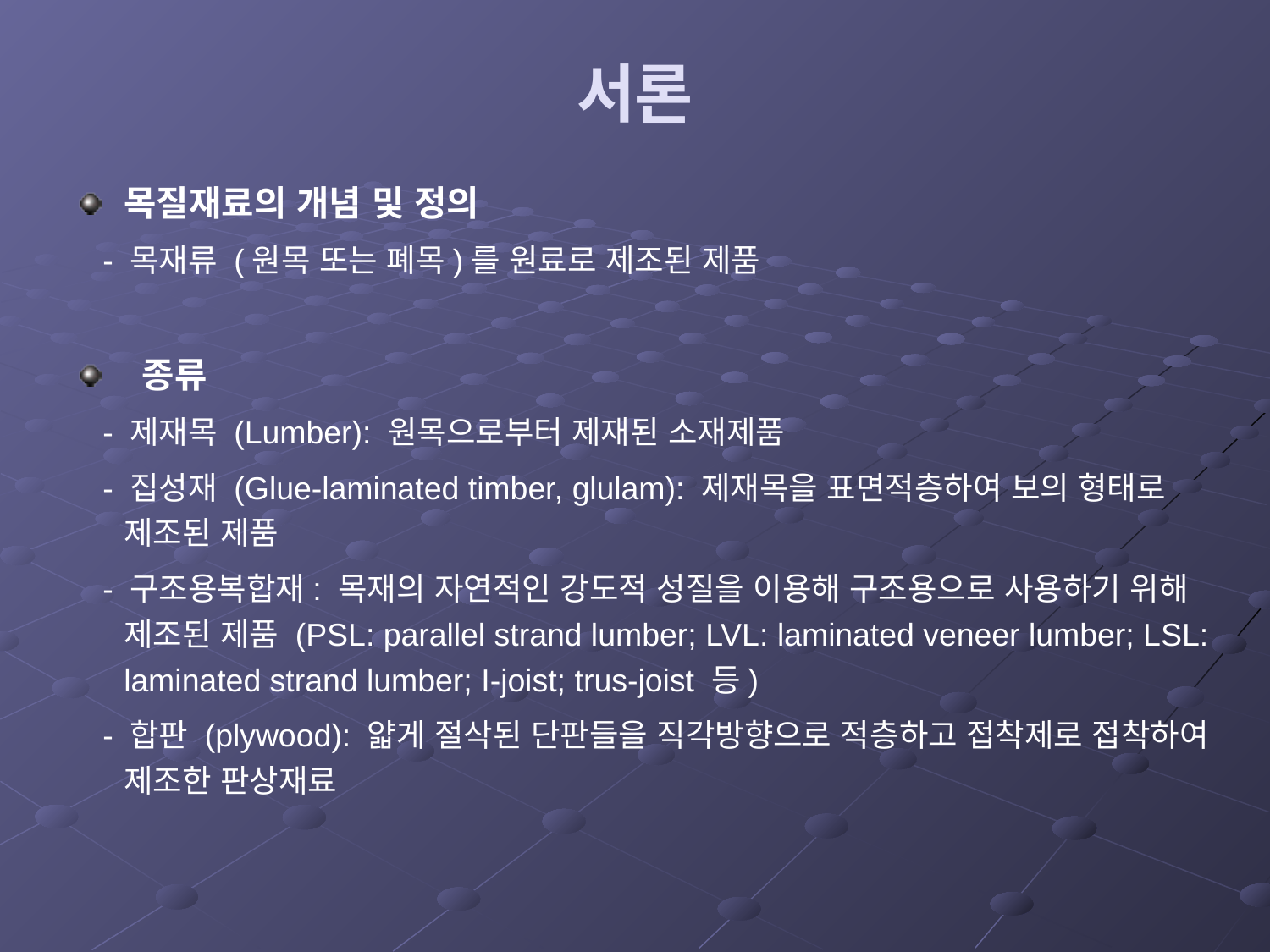

# 서론
목질재료의 개념 및 정의
   - 목재류 (원목 또는 폐목)를 원료로 제조된 제품

 종류
   - 제재목 (Lumber): 원목으로부터 제재된 소재제품
   - 집성재 (Glue-laminated timber, glulam): 제재목을 표면적층하여 보의 형태로 제조된 제품
   - 구조용복합재: 목재의 자연적인 강도적 성질을 이용해 구조용으로 사용하기 위해 제조된 제품 (PSL: parallel strand lumber; LVL: laminated veneer lumber; LSL: laminated strand lumber; I-joist; trus-joist 등)
   - 합판 (plywood): 얇게 절삭된 단판들을 직각방향으로 적층하고 접착제로 접착하여 제조한 판상재료